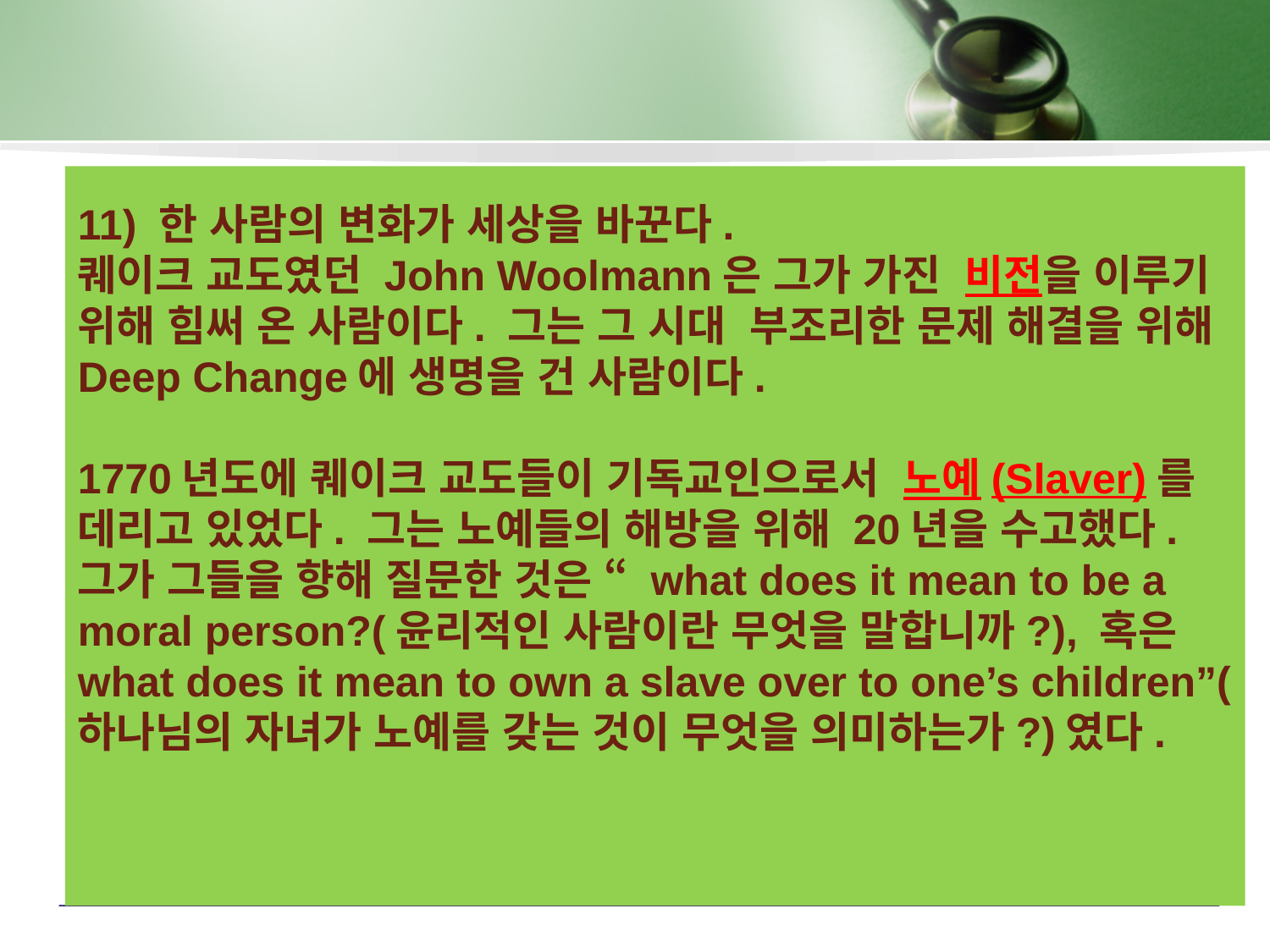

11) 한 사람의 변화가 세상을 바꾼다.
퀘이크 교도였던 John Woolmann은 그가 가진  비전을 이루기 위해 힘써 온 사람이다. 그는 그 시대  부조리한 문제 해결을 위해 Deep Change에 생명을 건 사람이다.
1770년도에 퀘이크 교도들이 기독교인으로서  노예(Slaver)를 데리고 있었다. 그는 노예들의 해방을 위해 20년을 수고했다. 그가 그들을 향해 질문한 것은 “ what does it mean to be a moral person?(윤리적인 사람이란 무엇을 말합니까?), 혹은 what does it mean to own a slave over to one’s children”( 하나님의 자녀가 노예를 갖는 것이 무엇을 의미하는가?)였다.